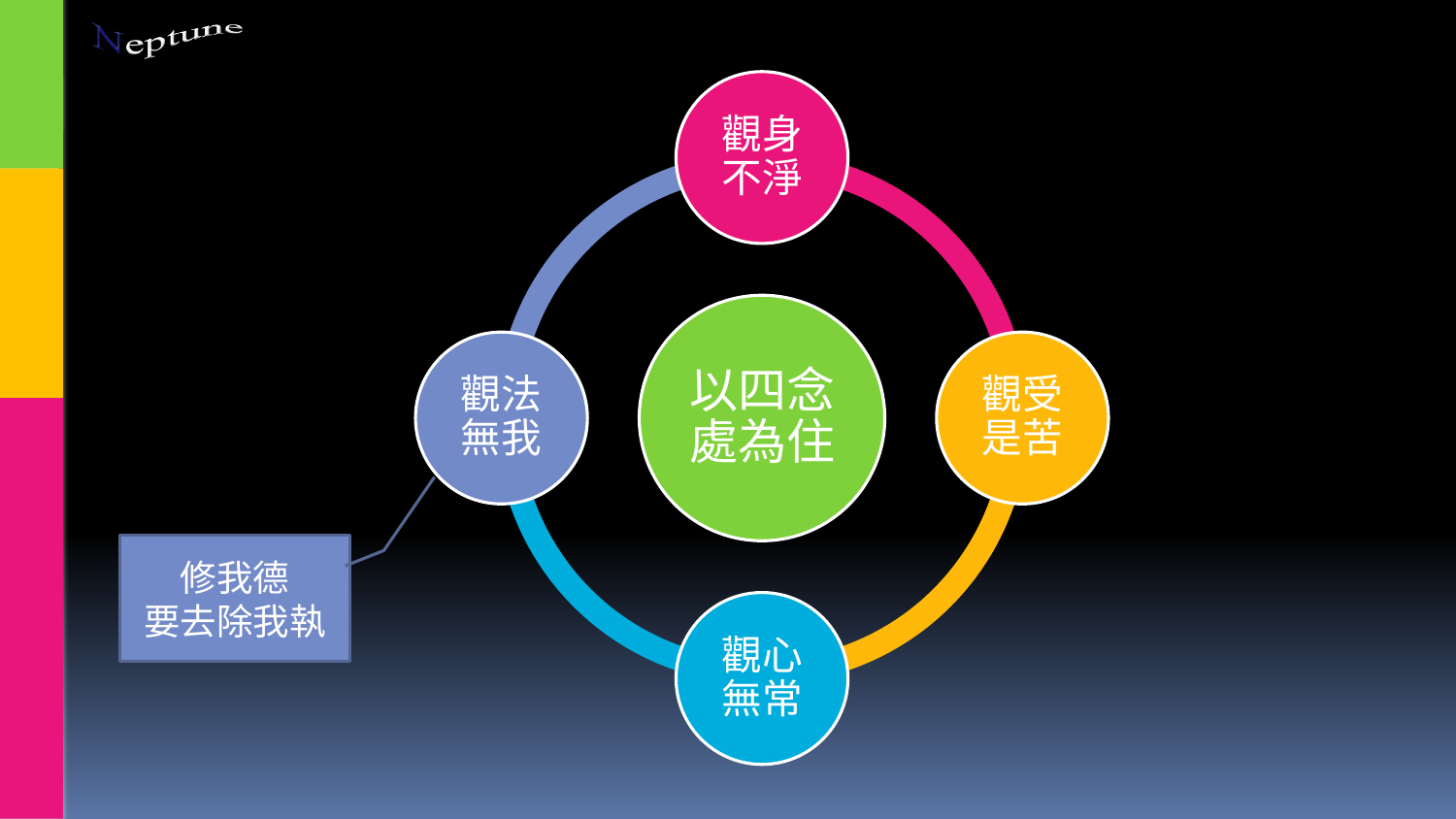

以四念處為住
觀身不淨
觀受是苦
觀心無常
觀法無我
修我德
要去除我執